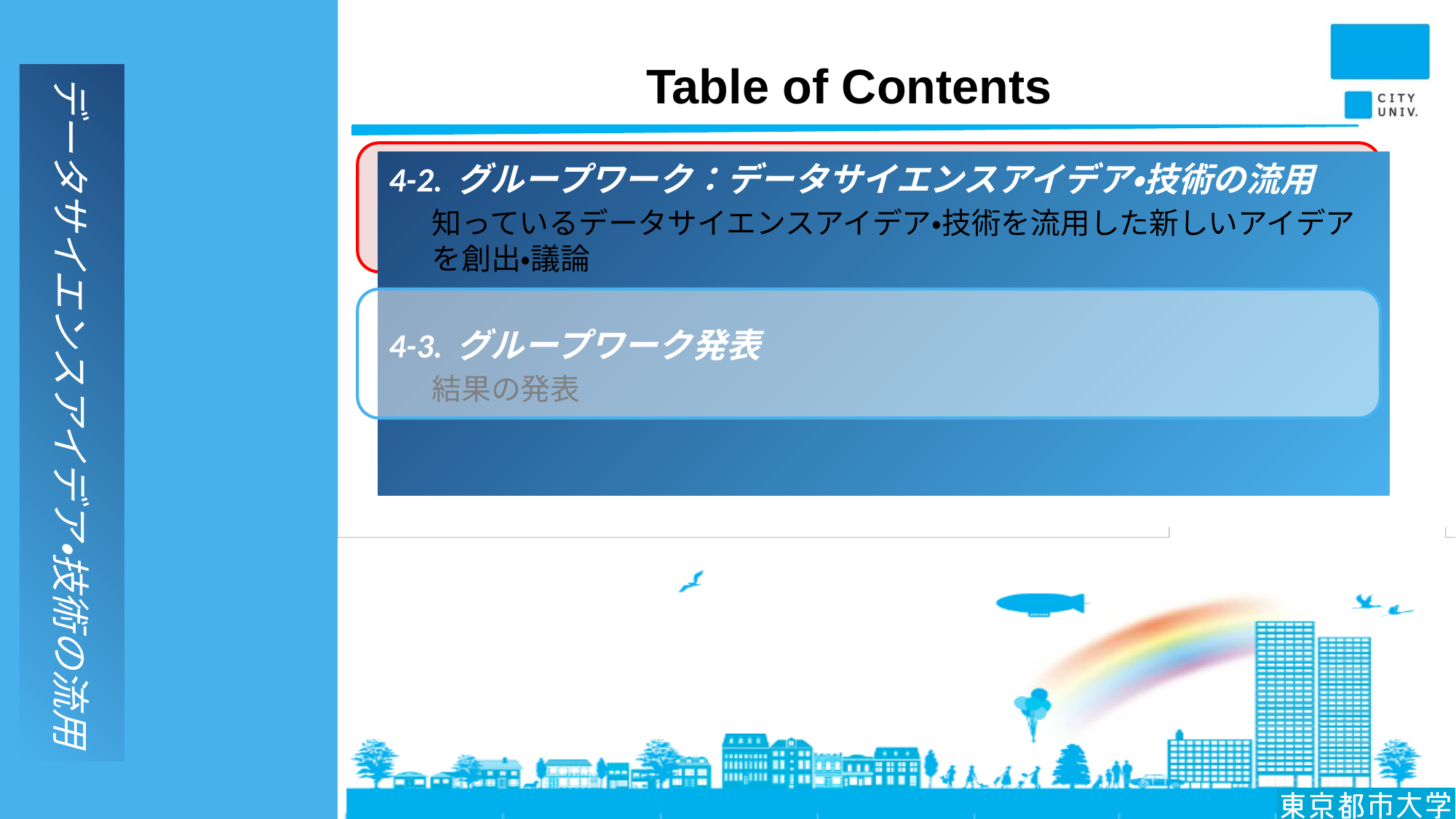

# Table of Contents

4-2. グループワーク：データサイエンスアイデア・技術の流用
知っているデータサイエンスアイデア・技術を流用した新しいアイデアを創出・議論

4-3. グループワーク発表
結果の発表

データサイエンスアイデア・技術の流用